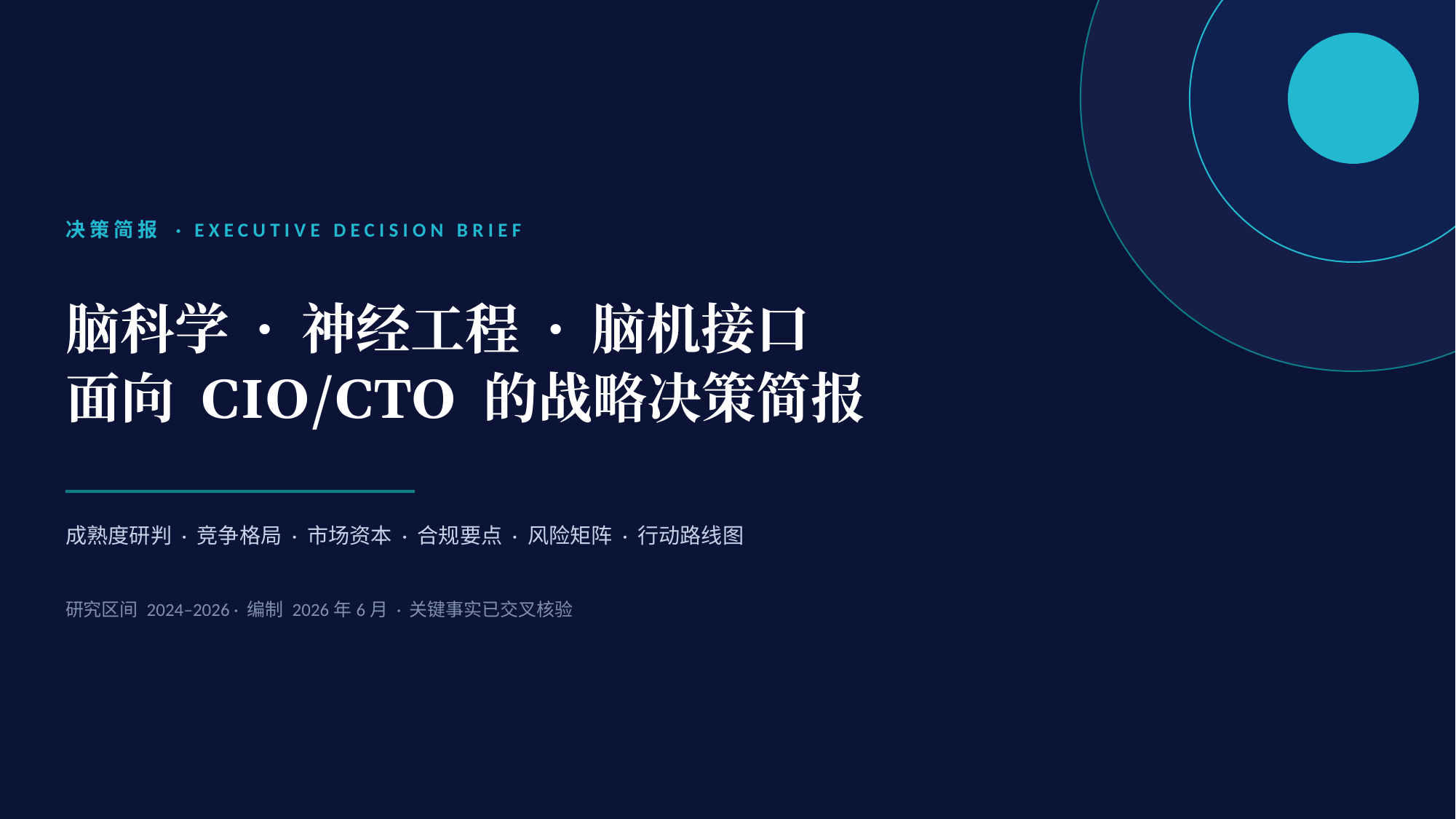

决策简报 · EXECUTIVE DECISION BRIEF
脑科学 · 神经工程 · 脑机接口
面向 CIO/CTO 的战略决策简报

成熟度研判 · 竞争格局 · 市场资本 · 合规要点 · 风险矩阵 · 行动路线图
研究区间 2024–2026 · 编制 2026年6月 · 关键事实已交叉核验